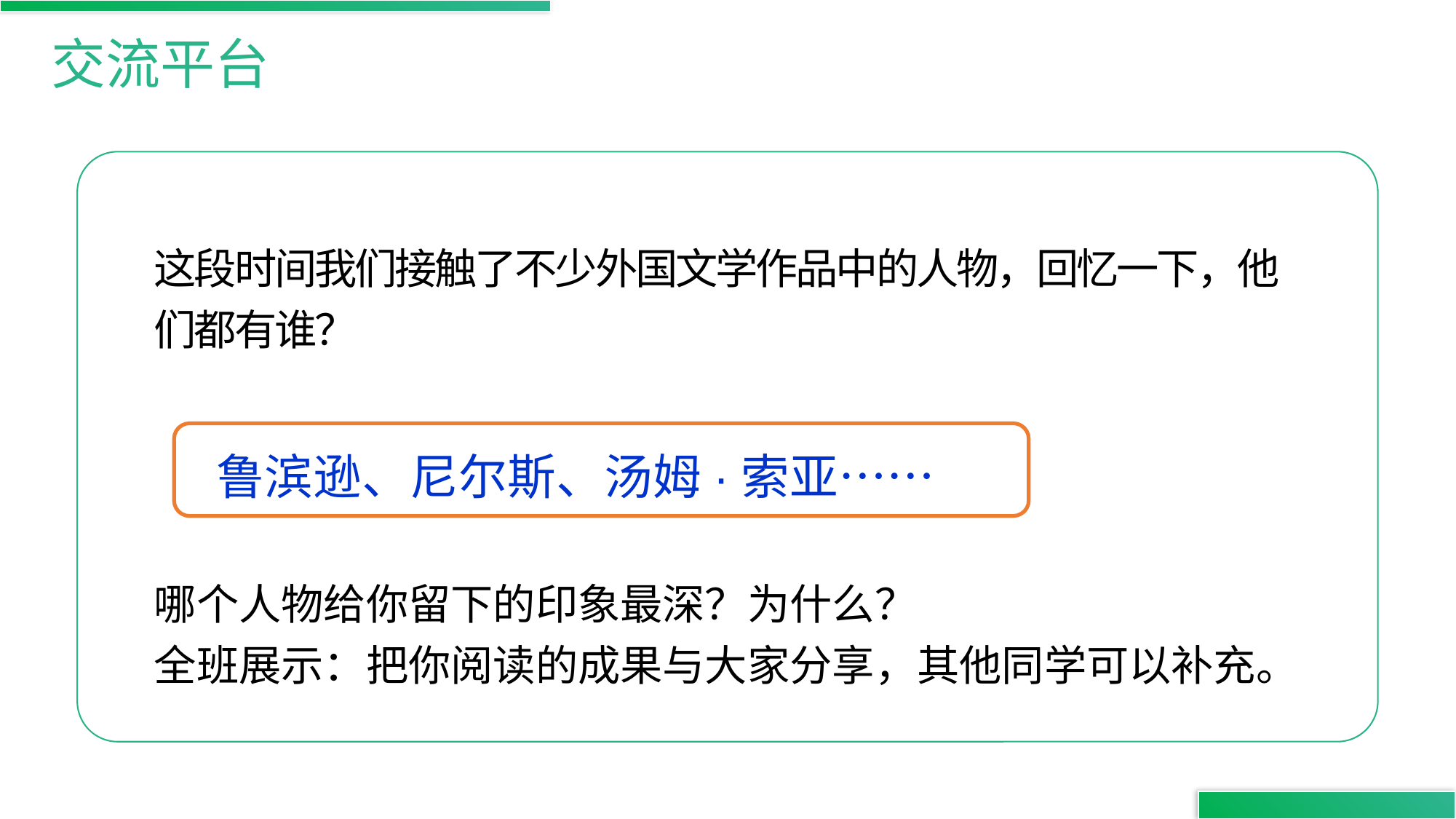

交流平台
这段时间我们接触了不少外国文学作品中的人物，回忆一下，他们都有谁？

鲁滨逊、尼尔斯、汤姆·索亚……
哪个人物给你留下的印象最深？为什么？
全班展示：把你阅读的成果与大家分享，其他同学可以补充。